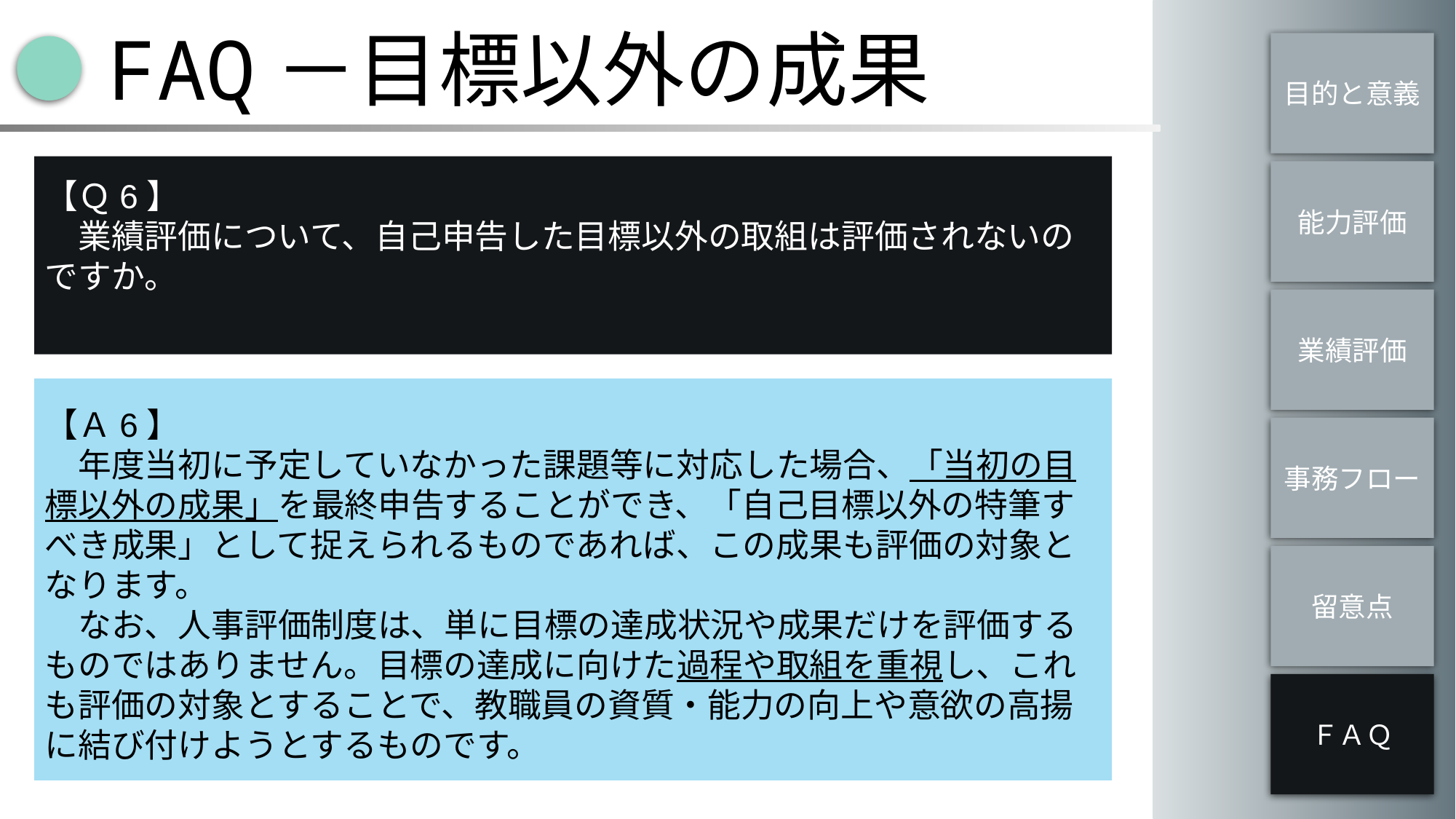

FAQ－目標以外の成果
目的と意義

【Ｑ6】
　業績評価について、自己申告した目標以外の取組は評価されないのですか。

能力評価
業績評価

【Ａ6】
　年度当初に予定していなかった課題等に対応した場合、「当初の目標以外の成果」を最終申告することができ、「自己目標以外の特筆すべき成果」として捉えられるものであれば、この成果も評価の対象となります。
　なお、人事評価制度は、単に目標の達成状況や成果だけを評価するものではありません。目標の達成に向けた過程や取組を重視し、これも評価の対象とすることで、教職員の資質・能力の向上や意欲の高揚に結び付けようとするものです。
事務フロー
留意点
ＦＡＱ